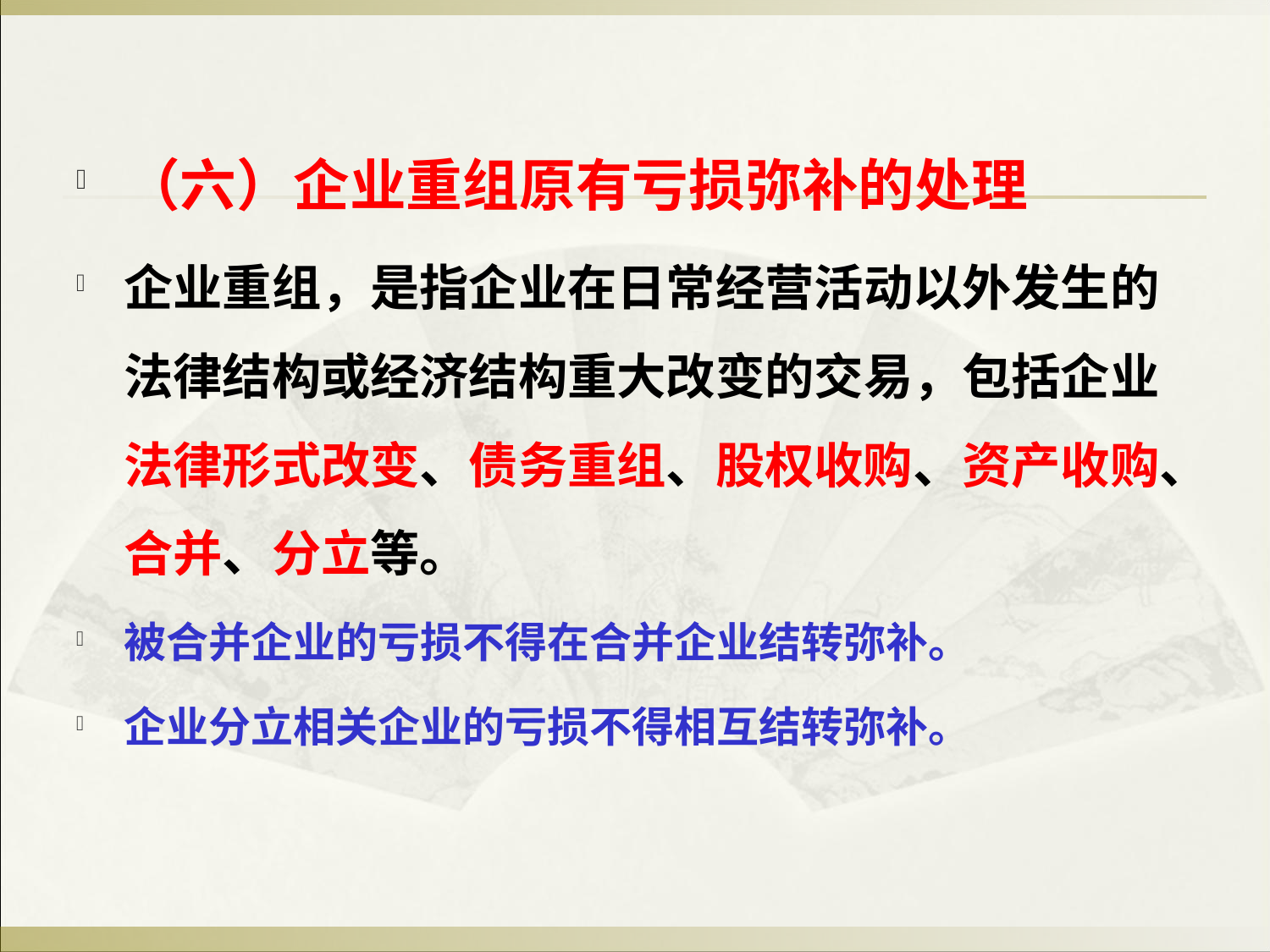

（六）企业重组原有亏损弥补的处理
企业重组，是指企业在日常经营活动以外发生的法律结构或经济结构重大改变的交易，包括企业法律形式改变、债务重组、股权收购、资产收购、合并、分立等。
被合并企业的亏损不得在合并企业结转弥补。
企业分立相关企业的亏损不得相互结转弥补。